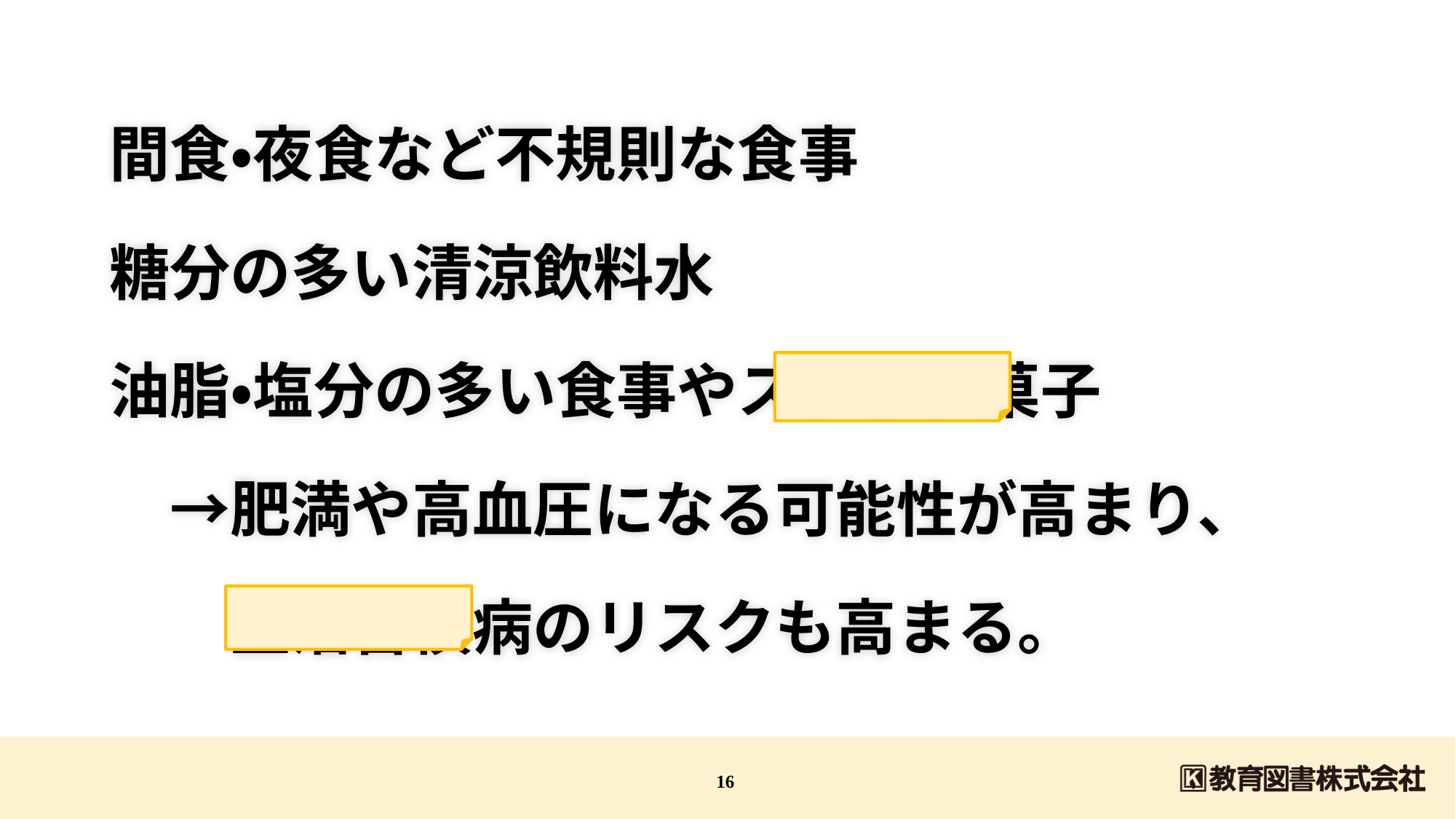

間食・夜食など不規則な食事
糖分の多い清涼飲料水
油脂・塩分の多い食事やスナック菓子
　→肥満や高血圧になる可能性が高まり、
　　生活習慣病のリスクも高まる。

16